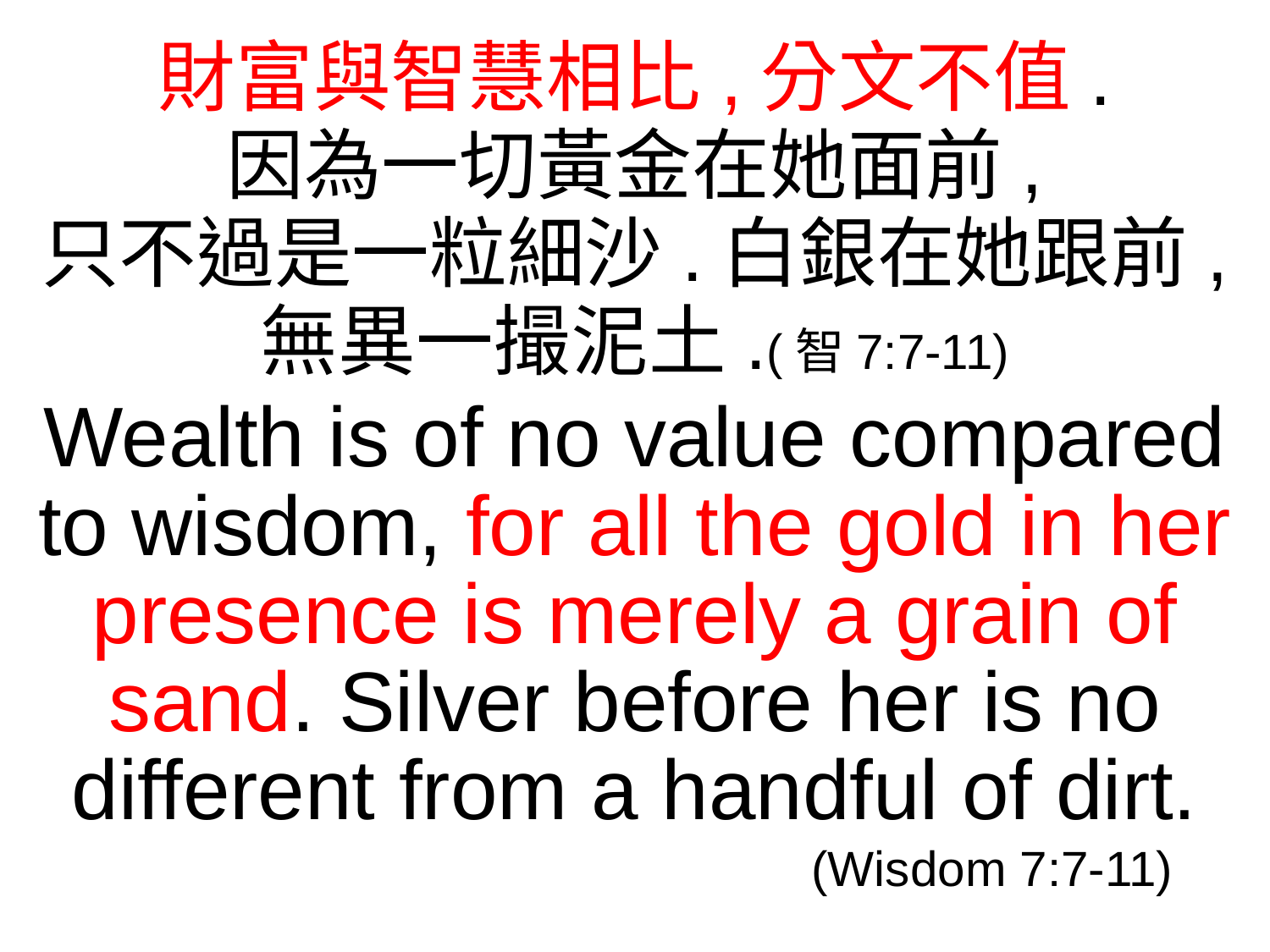

財富與智慧相比,分文不值.
因為一切黃金在她面前,
只不過是一粒細沙.白銀在她跟前,
無異一撮泥土.(智7:7-11)
Wealth is of no value compared to wisdom, for all the gold in her presence is merely a grain of sand. Silver before her is no different from a handful of dirt.
                                  (Wisdom 7:7-11)